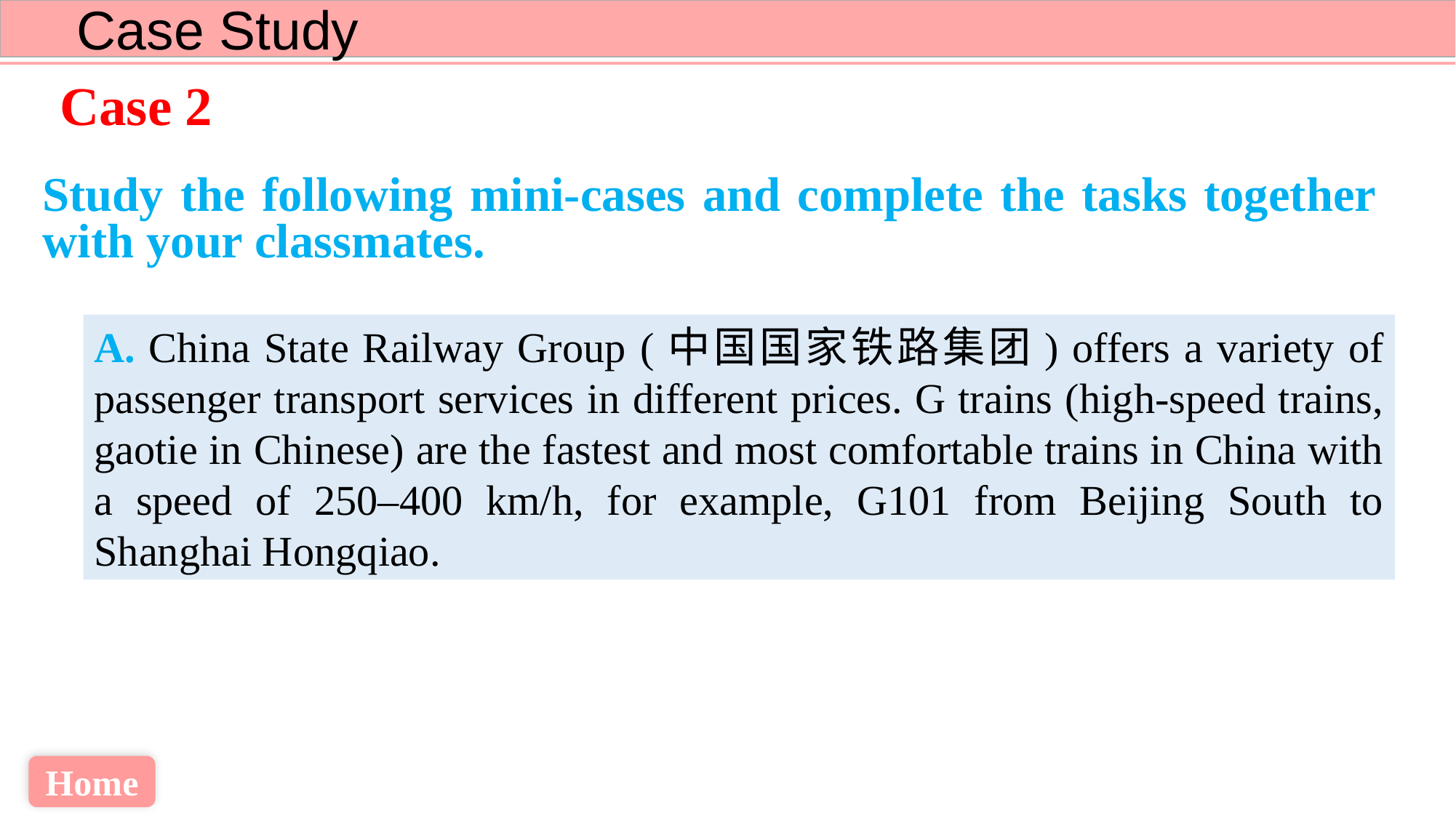

Case 2
Study the following mini-cases and complete the tasks together with your classmates.
A. China State Railway Group (中国国家铁路集团) offers a variety of passenger transport services in different prices. G trains (high-speed trains, gaotie in Chinese) are the fastest and most comfortable trains in China with a speed of 250–400 km/h, for example, G101 from Beijing South to Shanghai Hongqiao.